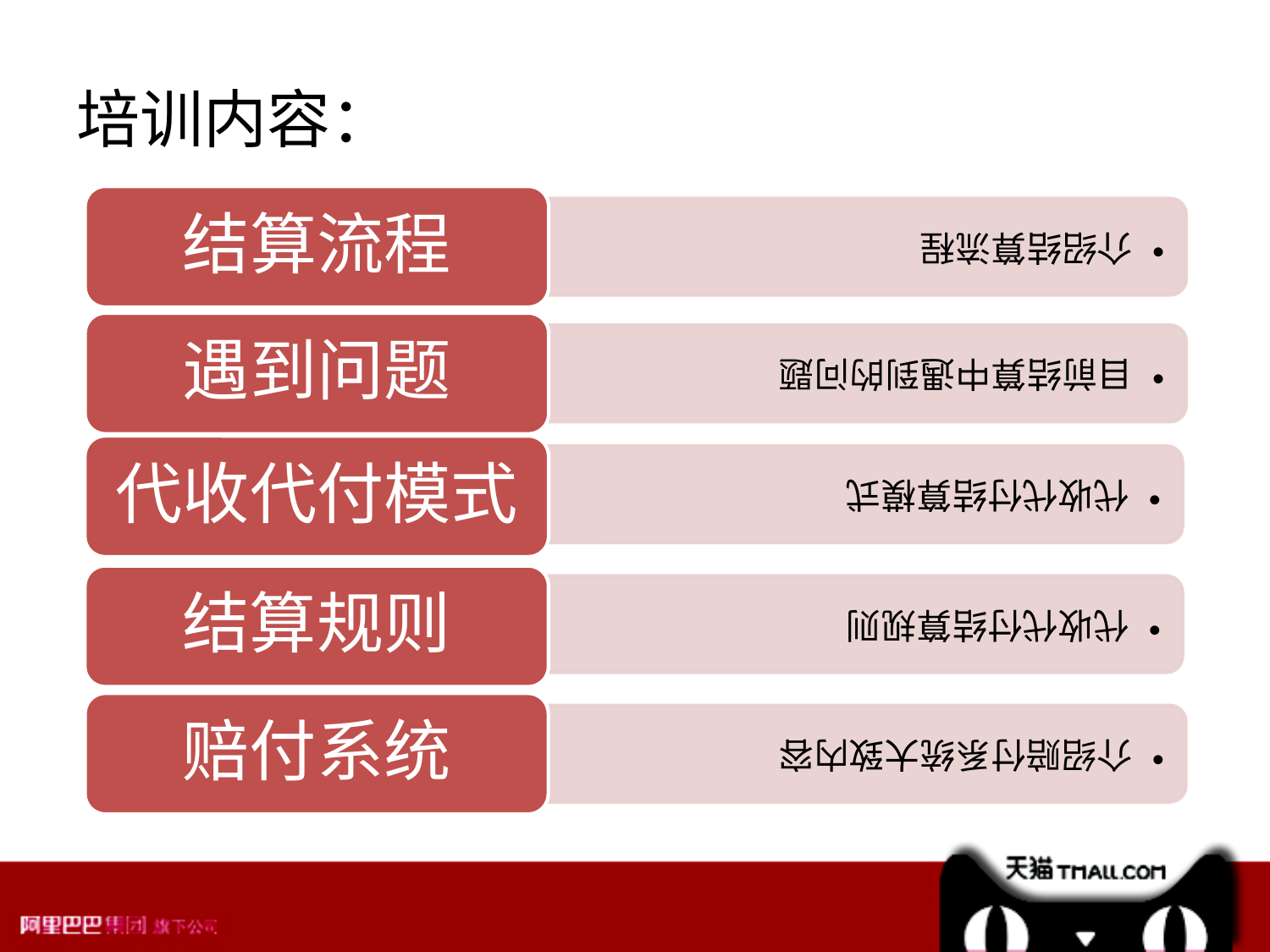

# 培训内容：
介绍结算流程
结算流程
目前结算中遇到的问题
遇到问题
代收代付结算规则
结算规则
代收代付结算模式
代收代付模式
介绍赔付系统大致内容
赔付系统